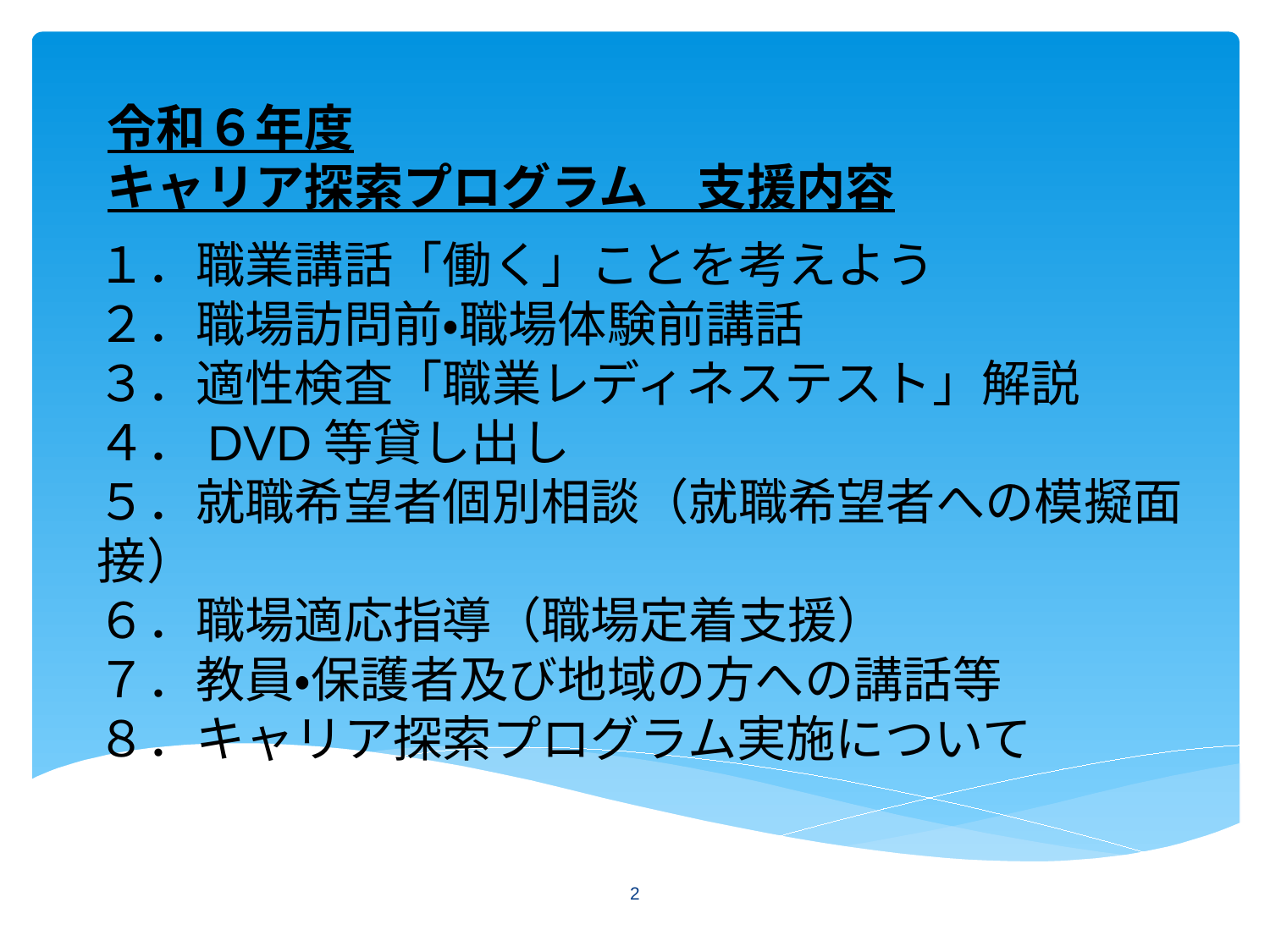

令和６年度
キャリア探索プログラム　支援内容

１．職業講話「働く」ことを考えよう
２．職場訪問前・職場体験前講話
３．適性検査「職業レディネステスト」解説
４．DVD等貸し出し
５．就職希望者個別相談（就職希望者への模擬面接）
６．職場適応指導（職場定着支援）
７．教員・保護者及び地域の方への講話等
８．キャリア探索プログラム実施について

2